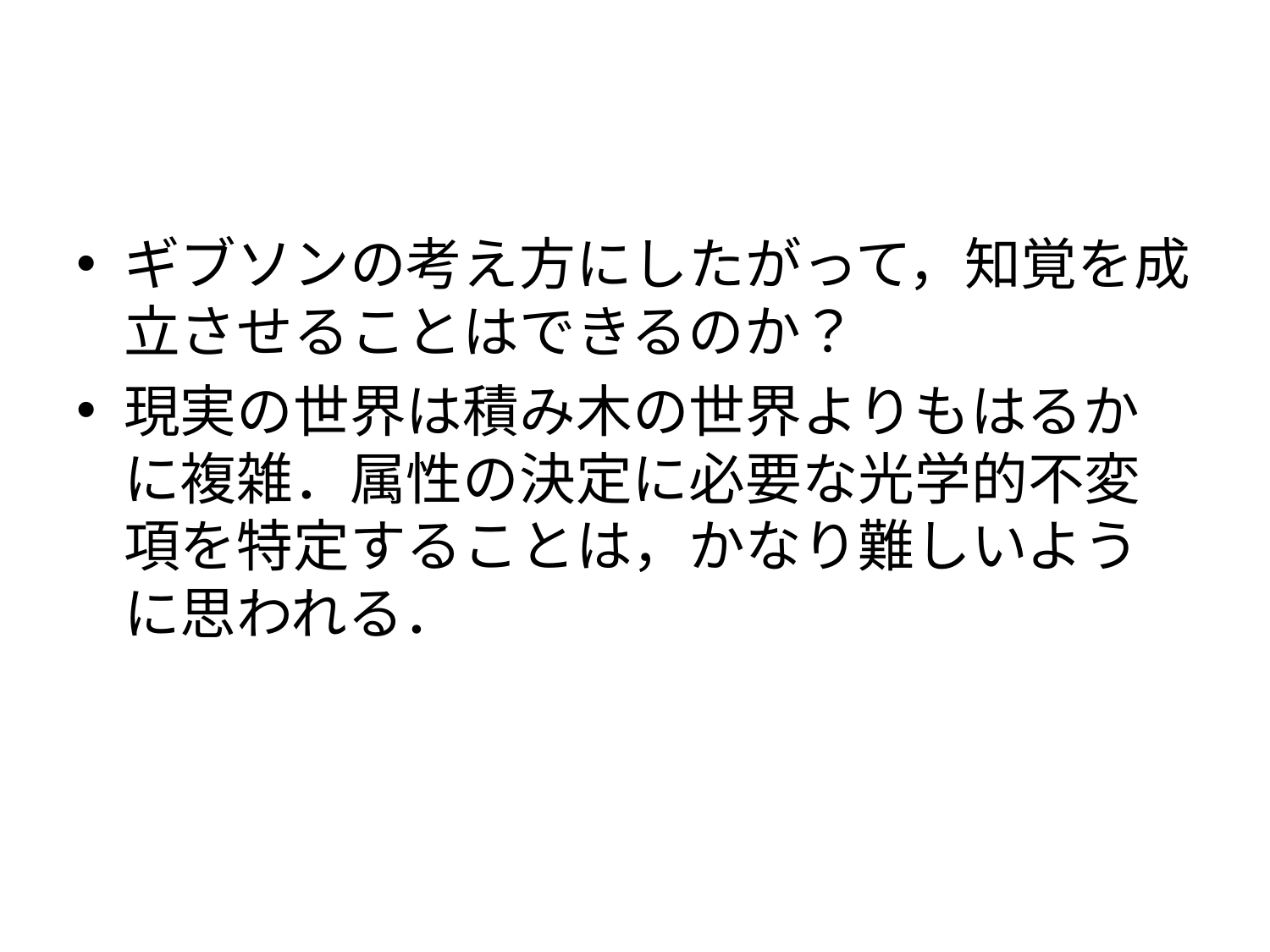

#
ギブソンの考え方にしたがって，知覚を成立させることはできるのか？
現実の世界は積み木の世界よりもはるかに複雑．属性の決定に必要な光学的不変項を特定することは，かなり難しいように思われる．